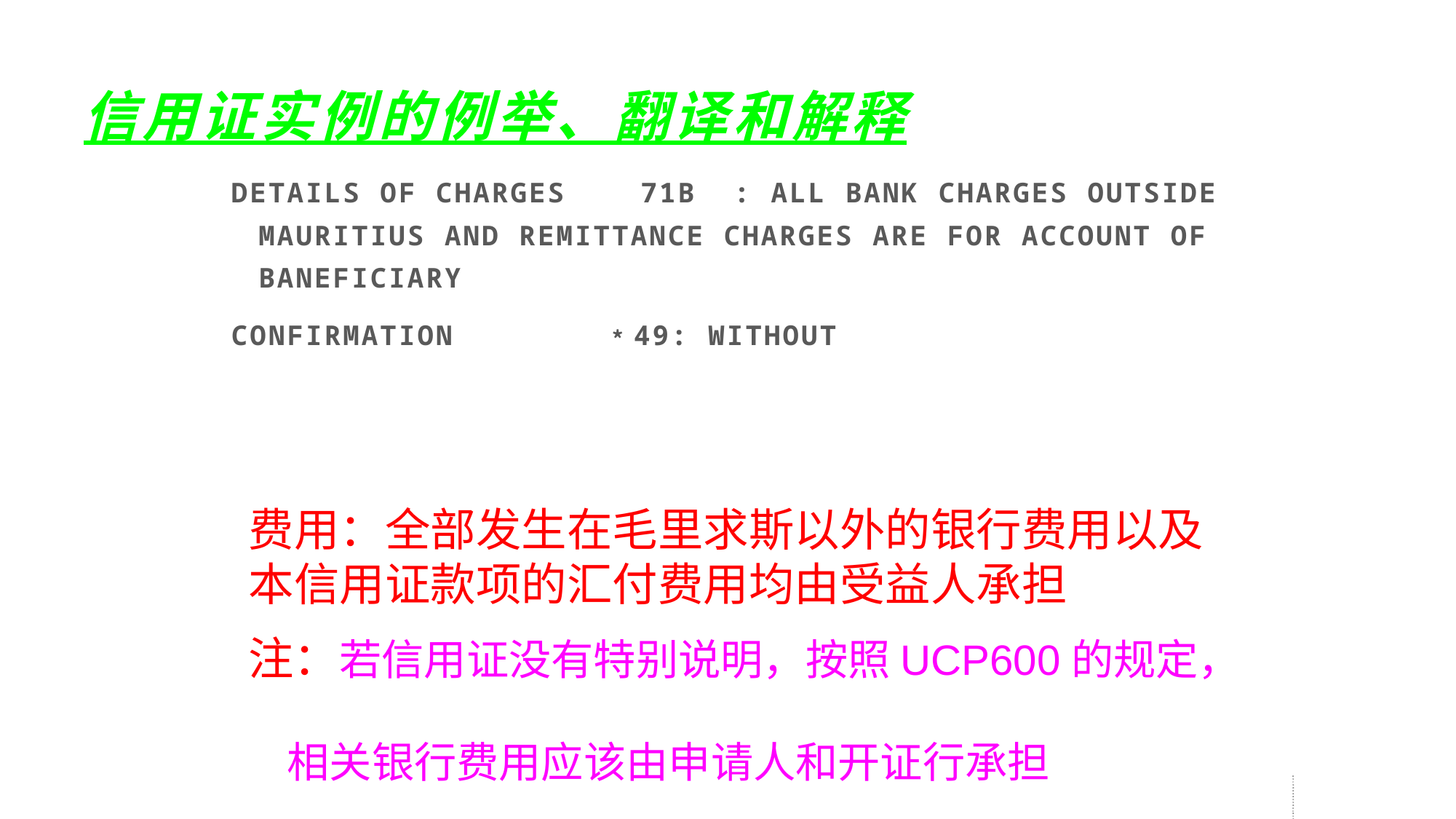

# 信用证实例的例举、翻译和解释
DETAILS OF CHARGES    71B  : ALL BANK CHARGES OUTSIDE MAURITIUS AND REMITTANCE CHARGES ARE FOR ACCOUNT OF BANEFICIARY
CONFIRMATION        ﹡49: WITHOUT
费用：全部发生在毛里求斯以外的银行费用以及本信用证款项的汇付费用均由受益人承担
注：若信用证没有特别说明，按照UCP600的规定，
   相关银行费用应该由申请人和开证行承担
檀恰灯惕绷被晶秦齿坐横毗衫蔓瓦槽撅头芝藐弗碘执蚕畏吗仗玻素卷甄蹦第二章信用证第二章信用证